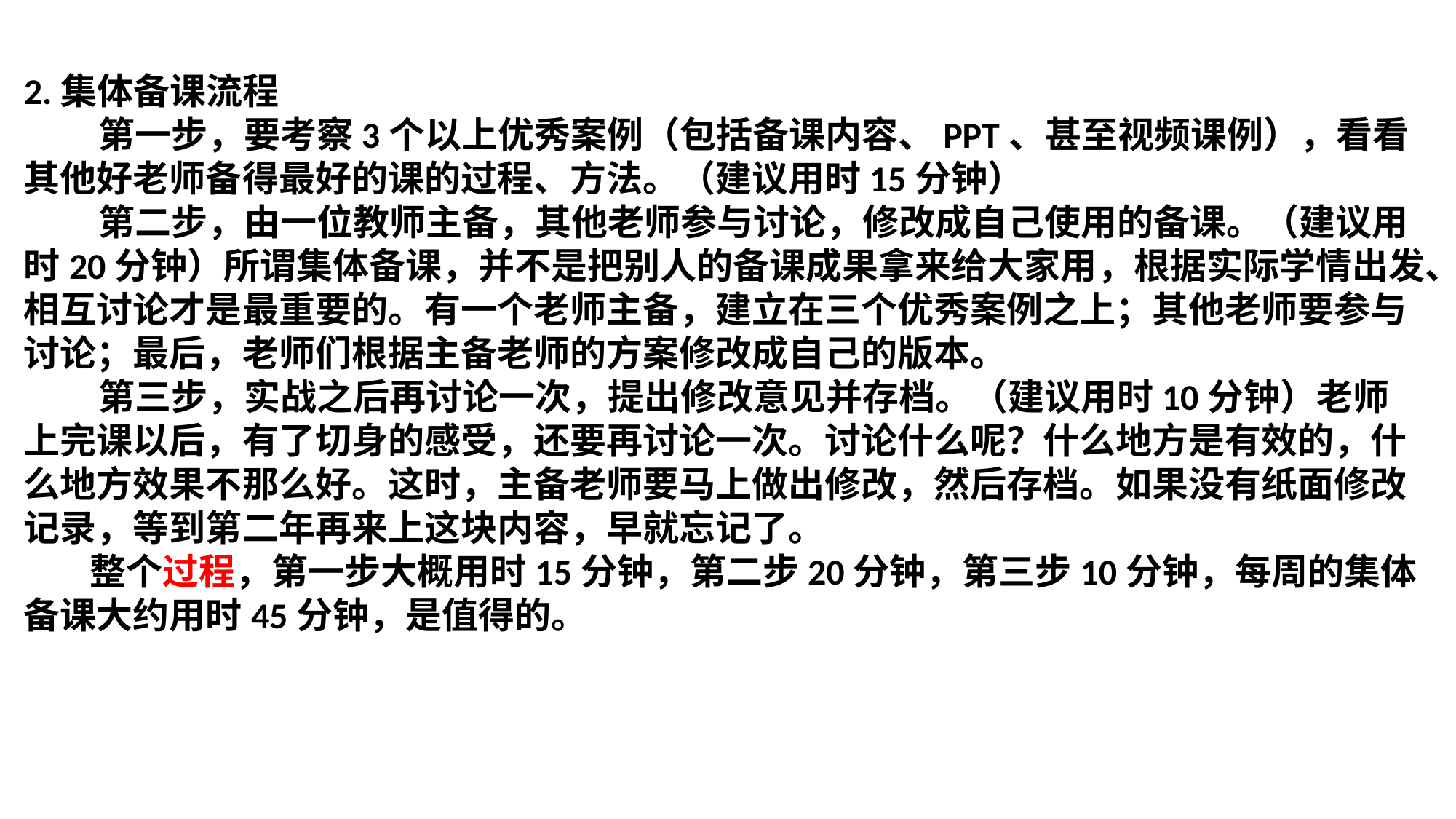

2.集体备课流程
        第一步，要考察3个以上优秀案例（包括备课内容、PPT、甚至视频课例），看看其他好老师备得最好的课的过程、方法。（建议用时15分钟）
        第二步，由一位教师主备，其他老师参与讨论，修改成自己使用的备课。（建议用时20分钟）所谓集体备课，并不是把别人的备课成果拿来给大家用，根据实际学情出发、相互讨论才是最重要的。有一个老师主备，建立在三个优秀案例之上；其他老师要参与讨论；最后，老师们根据主备老师的方案修改成自己的版本。
        第三步，实战之后再讨论一次，提出修改意见并存档。（建议用时10分钟）老师上完课以后，有了切身的感受，还要再讨论一次。讨论什么呢？什么地方是有效的，什么地方效果不那么好。这时，主备老师要马上做出修改，然后存档。如果没有纸面修改记录，等到第二年再来上这块内容，早就忘记了。
       整个过程，第一步大概用时15分钟，第二步20分钟，第三步10分钟，每周的集体备课大约用时45分钟，是值得的。